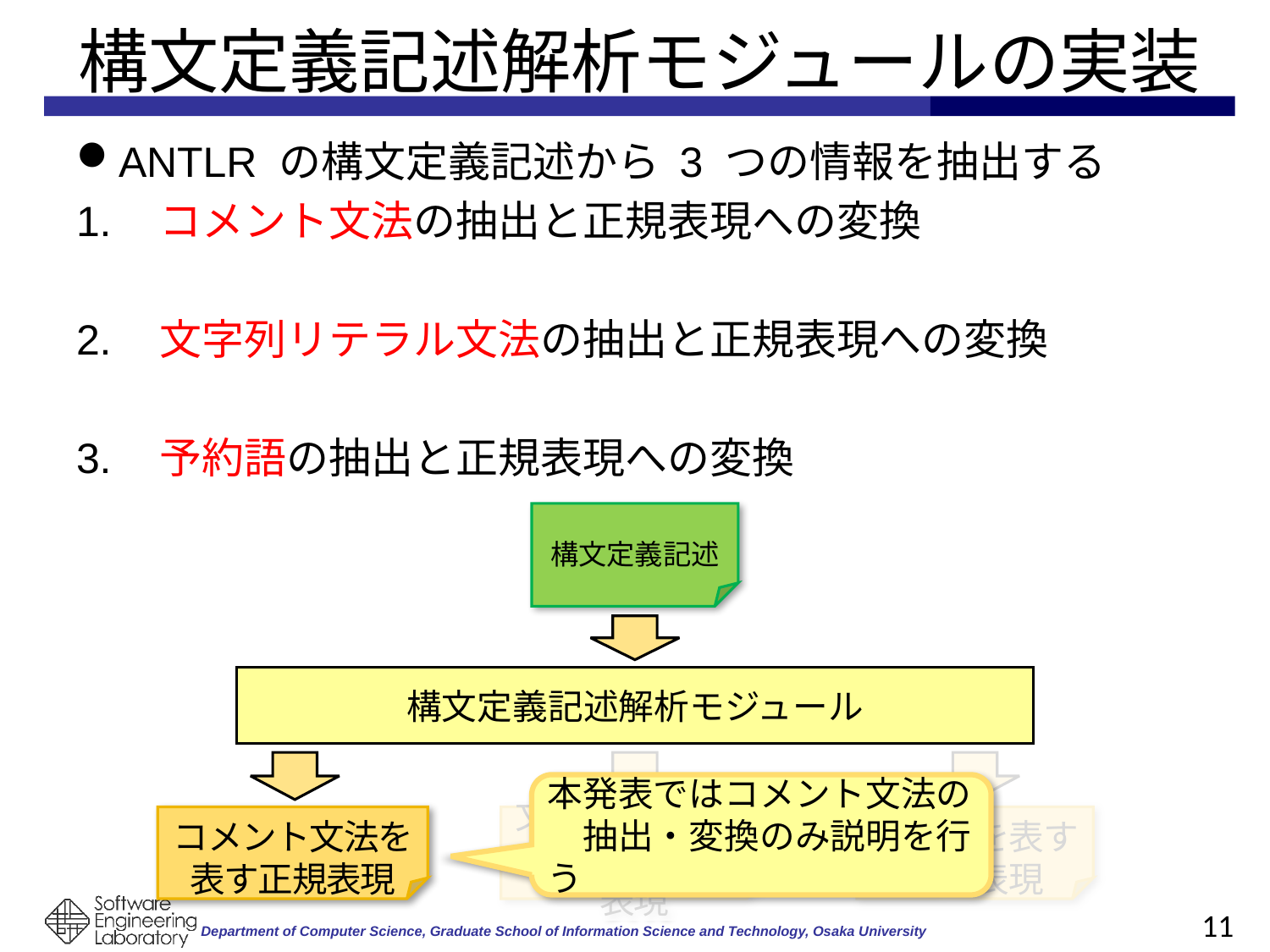

# 構文定義記述解析モジュールの実装
ANTLR の構文定義記述から 3 つの情報を抽出する
 コメント文法の抽出と正規表現への変換

 文字列リテラル文法の抽出と正規表現への変換

 予約語の抽出と正規表現への変換
構文定義記述

構文定義記述解析モジュール

本発表ではコメント文法の　抽出・変換のみ説明を行う
コメント文法を表す正規表現
文字列リテラル　　を表す正規表現
予約語を表す正規表現
11